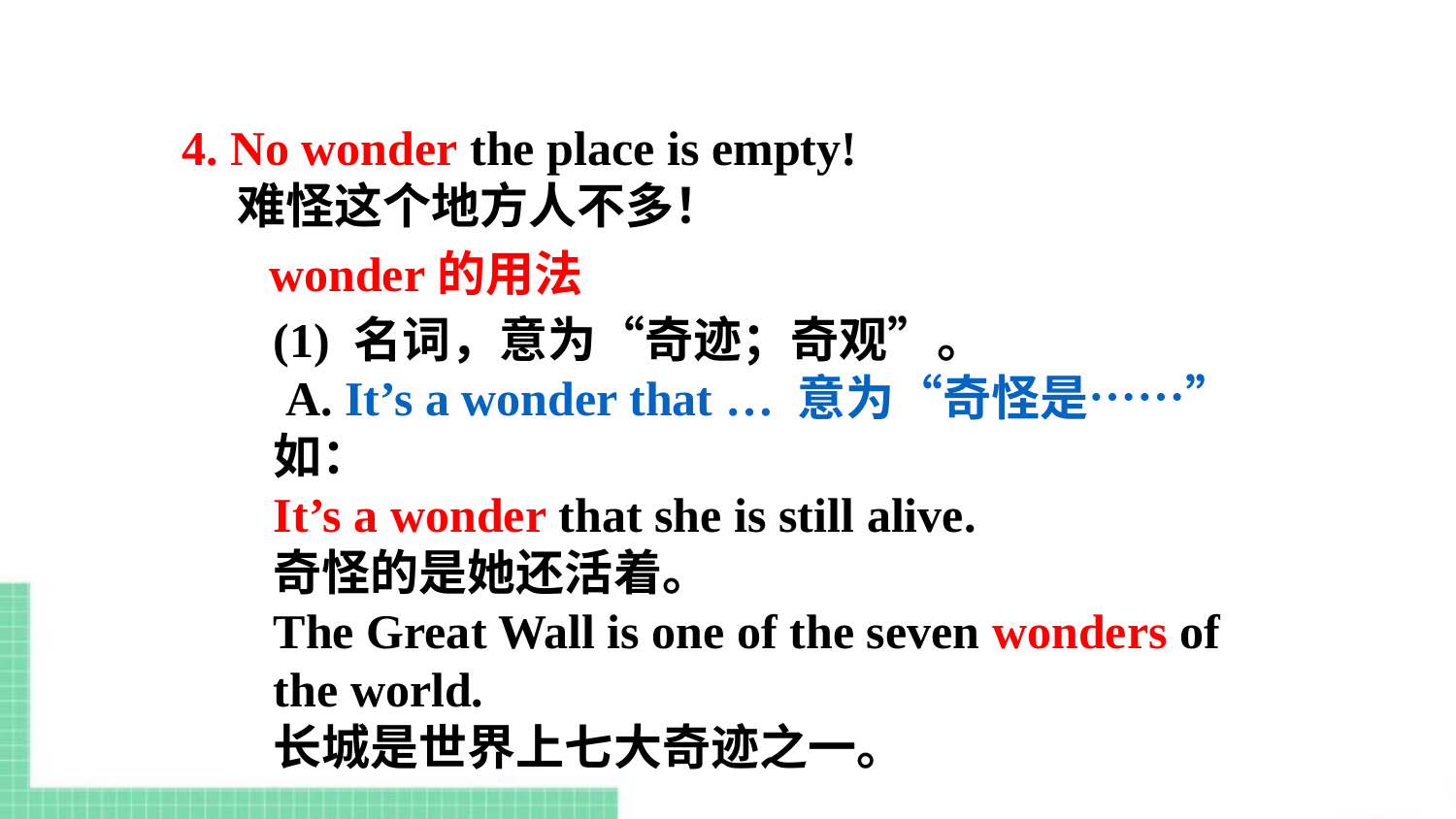

4. No wonder the place is empty!
    难怪这个地方人不多！
wonder的用法
(1) 名词，意为“奇迹；奇观”。
 A. It’s a wonder that … 意为“奇怪是……”
如：
It’s a wonder that she is still alive.
奇怪的是她还活着。
The Great Wall is one of the seven wonders of the world.
长城是世界上七大奇迹之一。